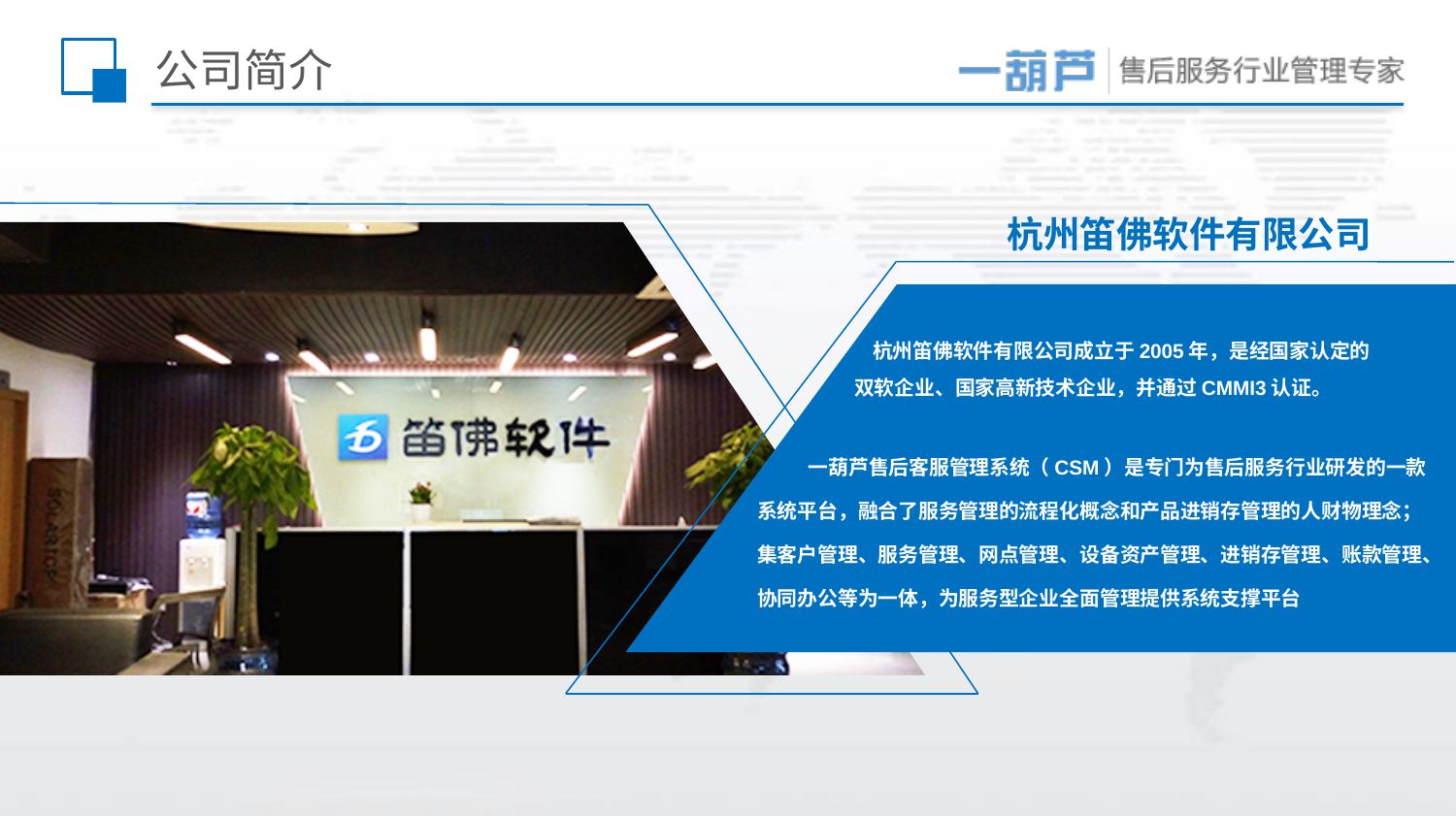

# 公司简介
杭州笛佛软件有限公司

                        杭州笛佛软件有限公司成立于2005年，是经国家认定的
                    双软企业、国家高新技术企业，并通过CMMI3认证。

          一葫芦售后客服管理系统（CSM）是专门为售后服务行业研发的一款系统平台，融合了服务管理的流程化概念和产品进销存管理的人财物理念；集客户管理、服务管理、网点管理、设备资产管理、进销存管理、账款管理、协同办公等为一体，为服务型企业全面管理提供系统支撑平台